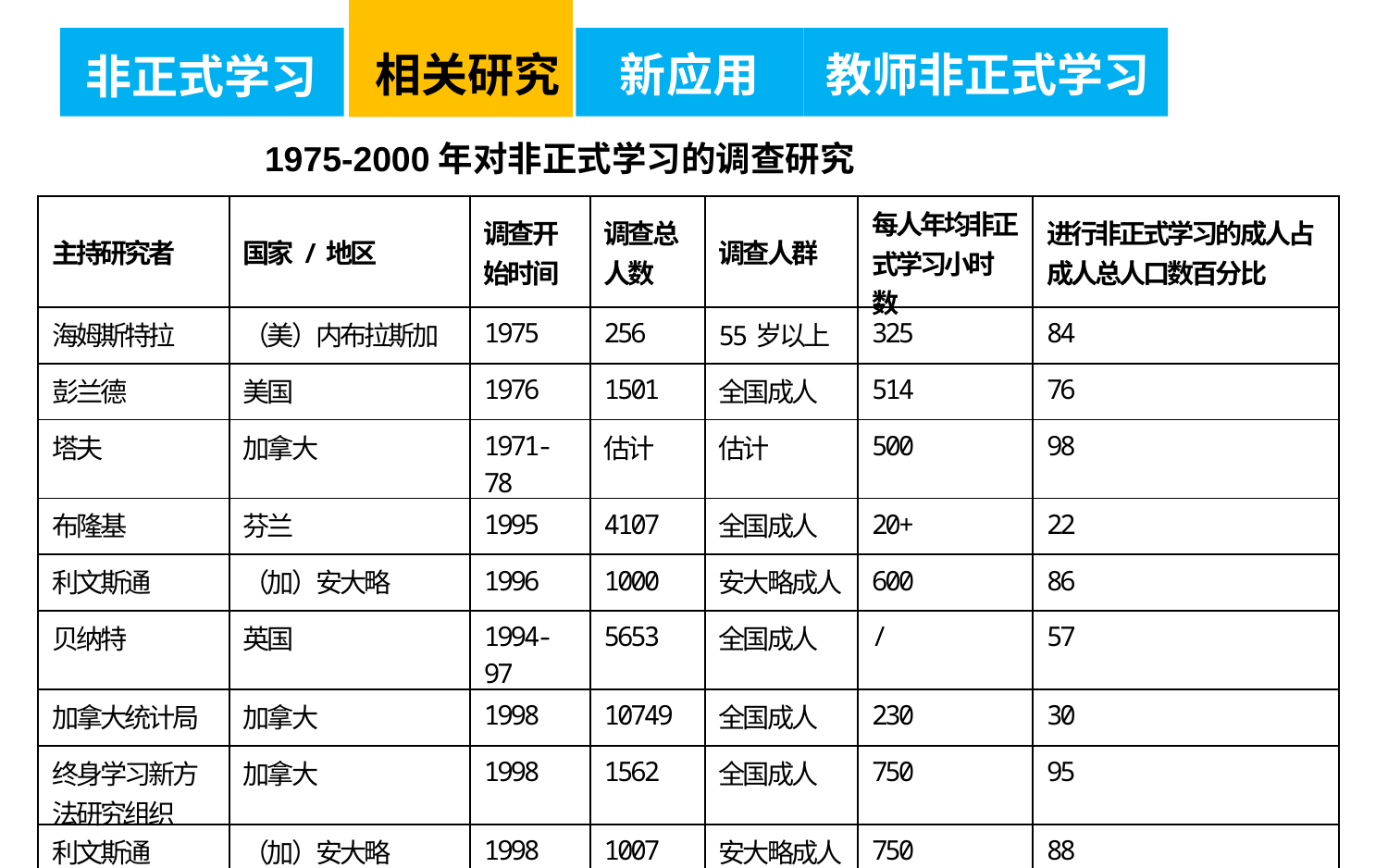

1975-2000年对非正式学习的调查研究
| 主持研究者 | 国家/地区 | 调查开始时间 | 调查总人数 | 调查人群 | 每人年均非正式学习小时数 | 进行非正式学习的成人占成人总人口数百分比 |
| --- | --- | --- | --- | --- | --- | --- |
| 海姆斯特拉 | （美）内布拉斯加 | 1975 | 256 | 55岁以上 | 325 | 84 |
| 彭兰德 | 美国 | 1976 | 1501 | 全国成人 | 514 | 76 |
| 塔夫 | 加拿大 | 1971-78 | 估计 | 估计 | 500 | 98 |
| 布隆基 | 芬兰 | 1995 | 4107 | 全国成人 | 20+ | 22 |
| 利文斯通 | （加）安大略 | 1996 | 1000 | 安大略成人 | 600 | 86 |
| 贝纳特 | 英国 | 1994-97 | 5653 | 全国成人 | / | 57 |
| 加拿大统计局 | 加拿大 | 1998 | 10749 | 全国成人 | 230 | 30 |
| 终身学习新方法研究组织 | 加拿大 | 1998 | 1562 | 全国成人 | 750 | 95 |
| 利文斯通 | （加）安大略 | 1998 | 1007 | 安大略成人 | 750 | 88 |
| 利文斯通 | （加）安大略 | 2000 | 1002 | 安大略成人 | 650 | 86 |